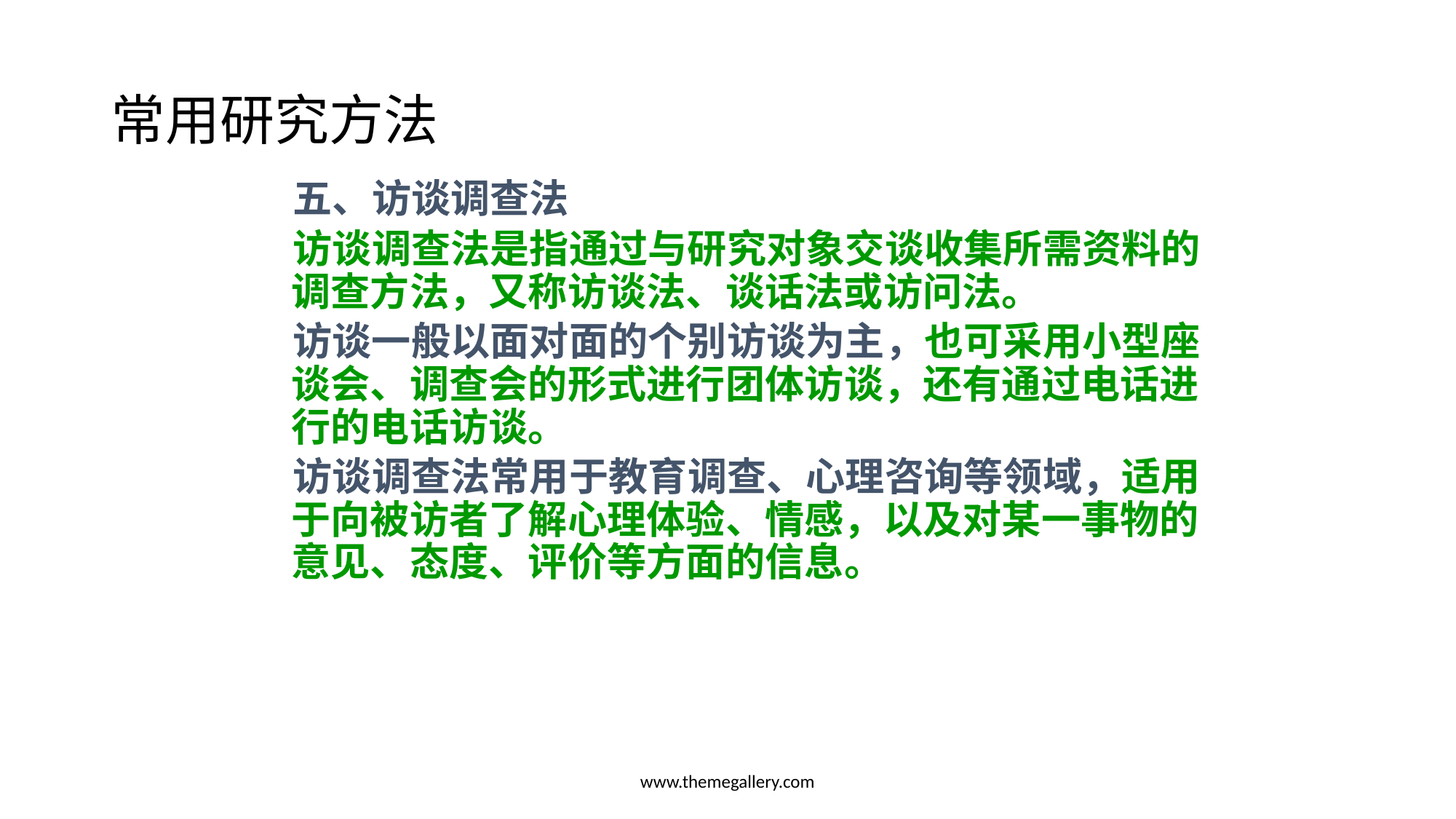

# 常用研究方法

五、访谈调查法
访谈调查法是指通过与研究对象交谈收集所需资料的调查方法，又称访谈法、谈话法或访问法。
访谈一般以面对面的个别访谈为主，也可采用小型座谈会、调查会的形式进行团体访谈，还有通过电话进行的电话访谈。
访谈调查法常用于教育调查、心理咨询等领域，适用于向被访者了解心理体验、情感，以及对某一事物的意见、态度、评价等方面的信息。
www.themegallery.com